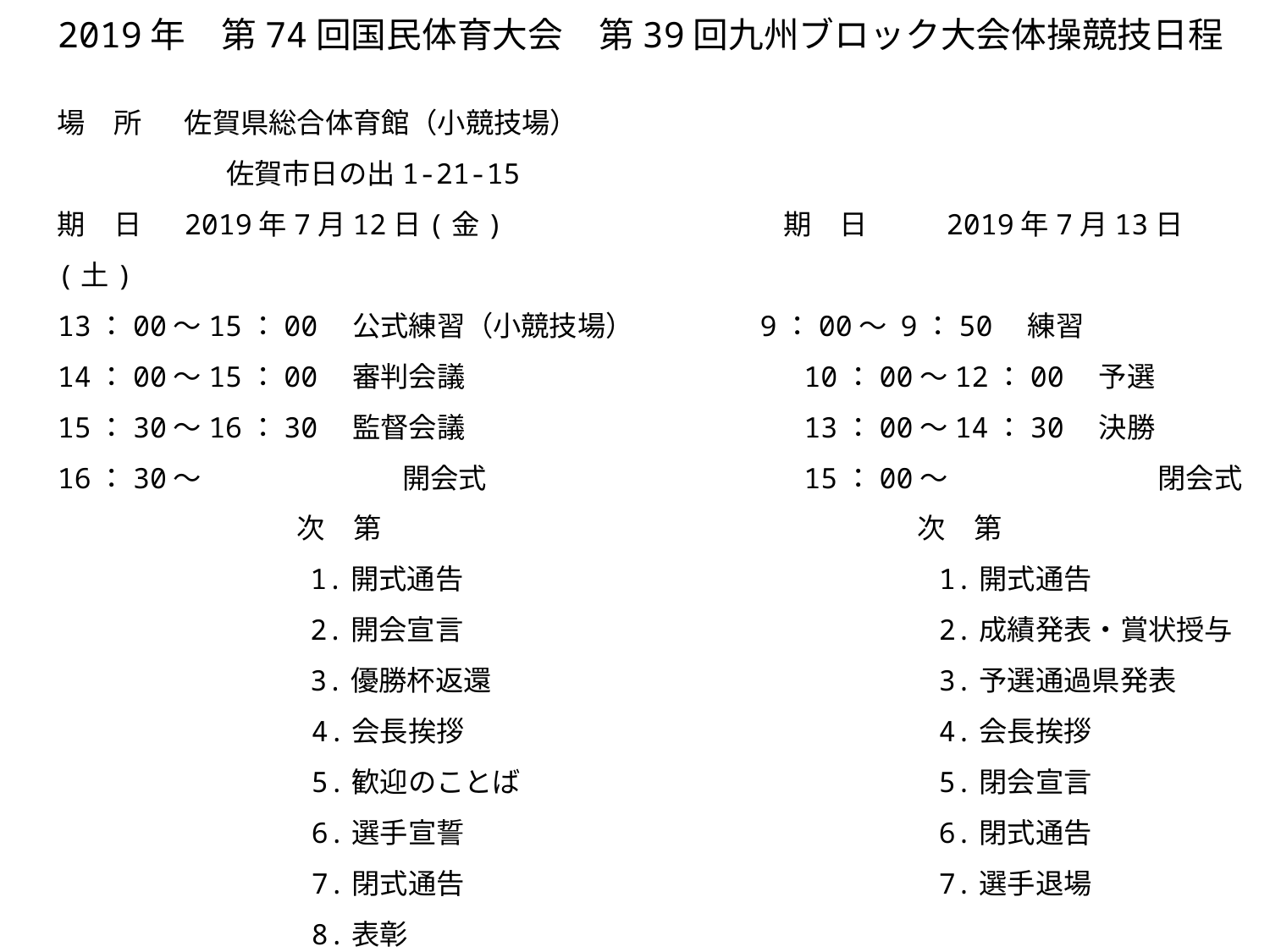

2019年　第74回国民体育大会　第39回九州ブロック大会体操競技日程

場　所	佐賀県総合体育館（小競技場）
　　　　　　佐賀市日の出1-21-15
期　日	2019年7月12日(金)		　　　 期　日	2019年7月13日(土)
13：00～15：00　公式練習（小競技場）　　　　 9：00～ 9：50　練習
14：00～15：00　審判会議	　　　　　　　　 10：00～12：00　予選
15：30～16：30　監督会議	　　　　　　　　 13：00～14：30　決勝
16：30～	　　　 開会式	　　　　　　　　 15：00～	　　　閉会式
	　　　　次　第			　　　　　　　　次　第
	　　　　 1.開式通告			　　　　1.開式通告
	　　　　 2.開会宣言			　　　　2.成績発表・賞状授与
	　　　　 3.優勝杯返還			　　　　3.予選通過県発表
		4.会長挨拶			　　　　4.会長挨拶
		5.歓迎のことば			　　　　5.閉会宣言
		6.選手宣誓			　　　　6.閉式通告
		7.閉式通告			　　　　7.選手退場
		8.表彰
		9.選手退場